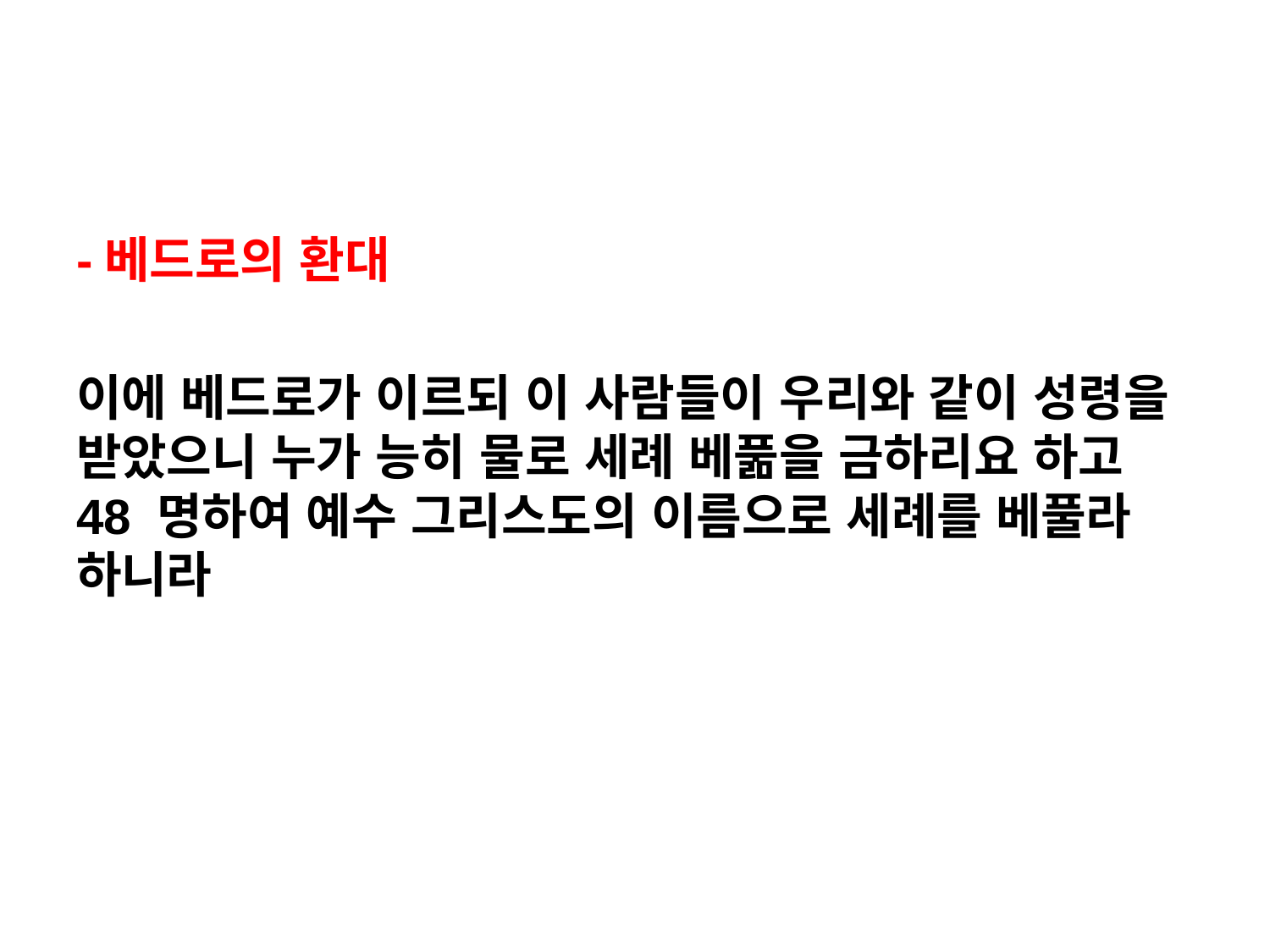

#
-베드로의 환대

이에 베드로가 이르되 이 사람들이 우리와 같이 성령을 받았으니 누가 능히 물로 세례 베풂을 금하리요 하고 48 명하여 예수 그리스도의 이름으로 세례를 베풀라 하니라